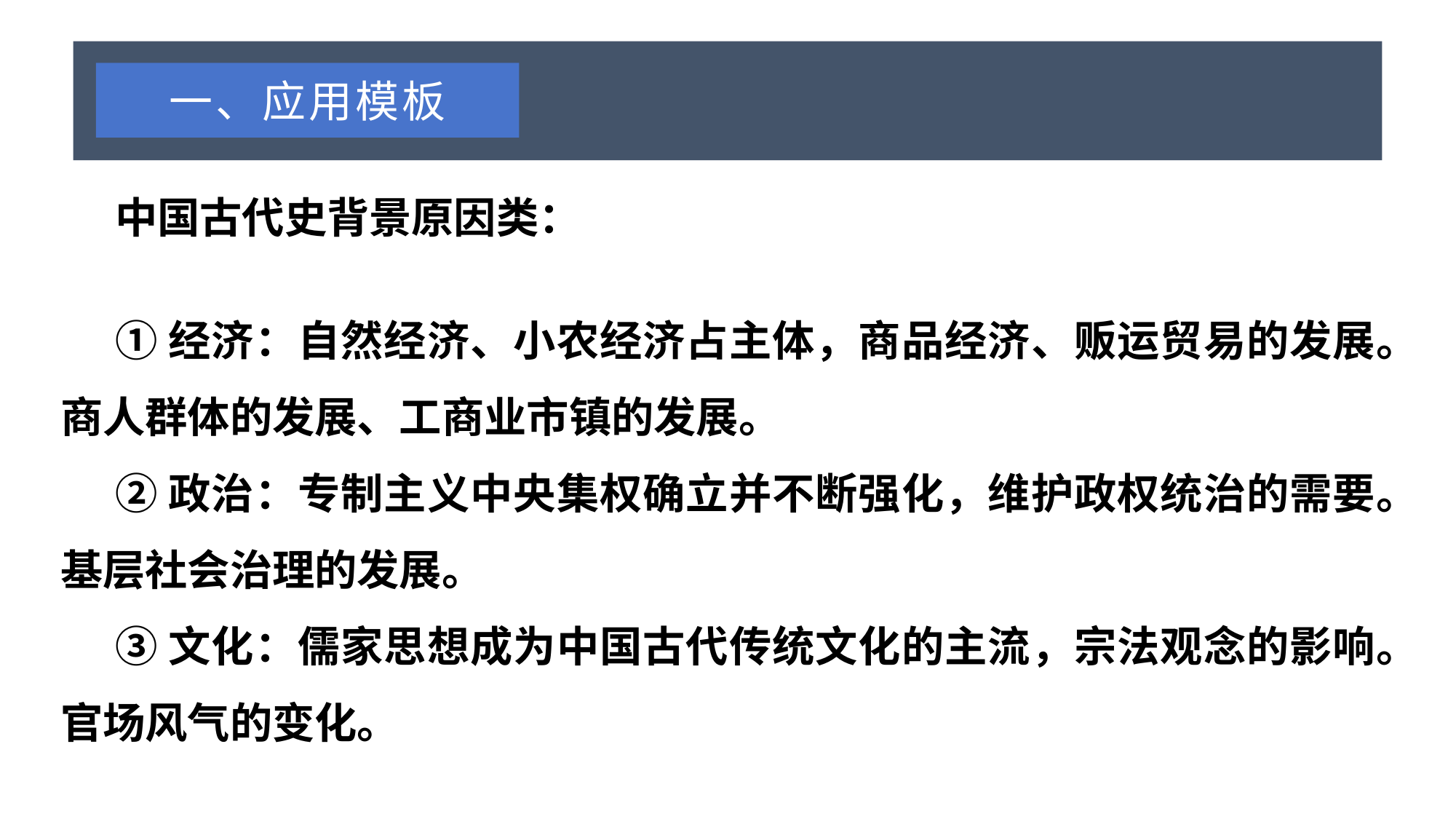

一、应用模板
中国古代史背景原因类：

①经济：自然经济、小农经济占主体，商品经济、贩运贸易的发展。商人群体的发展、工商业市镇的发展。
②政治：专制主义中央集权确立并不断强化，维护政权统治的需要。基层社会治理的发展。
③文化：儒家思想成为中国古代传统文化的主流，宗法观念的影响。官场风气的变化。